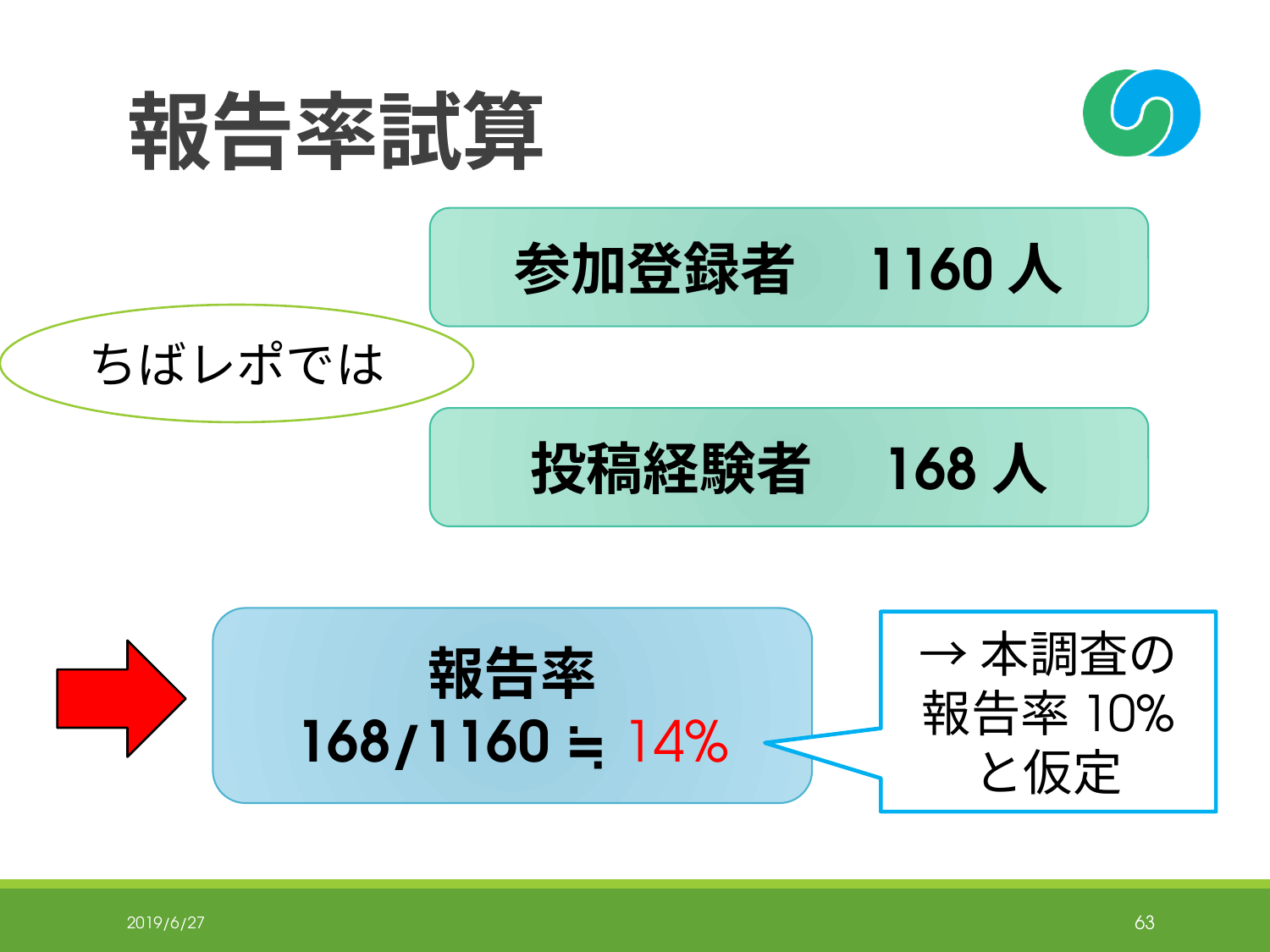

# 報告率試算
参加登録者　1160人

ちばレポでは
投稿経験者　168人
報告率
168/1160 ≒ 14%
→本調査の
報告率10%
と仮定

2019/6/27
63